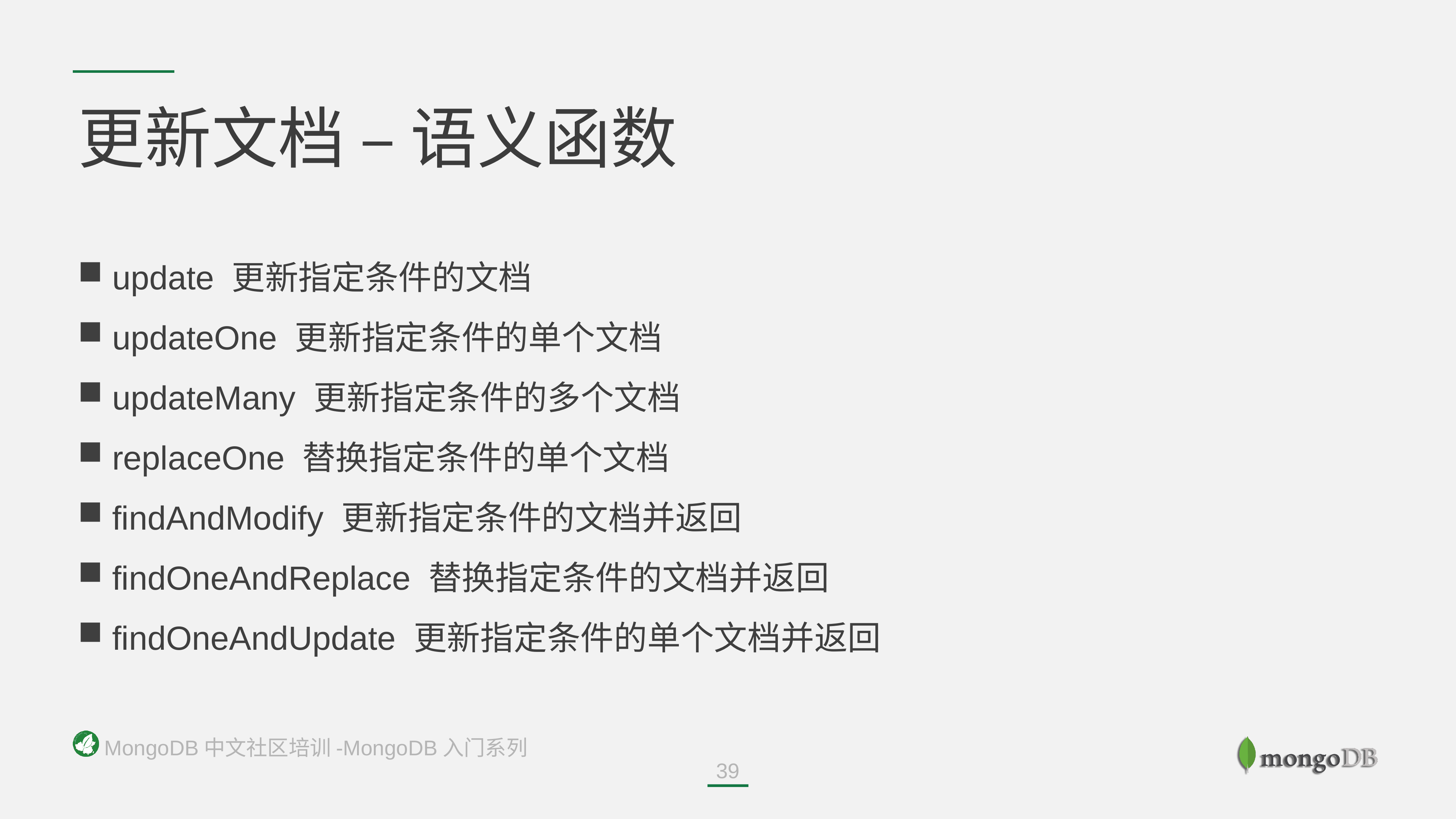

# 更新文档 – 语义函数
update 更新指定条件的文档
updateOne 更新指定条件的单个文档
updateMany 更新指定条件的多个文档
replaceOne 替换指定条件的单个文档
findAndModify 更新指定条件的文档并返回
findOneAndReplace 替换指定条件的文档并返回
findOneAndUpdate 更新指定条件的单个文档并返回